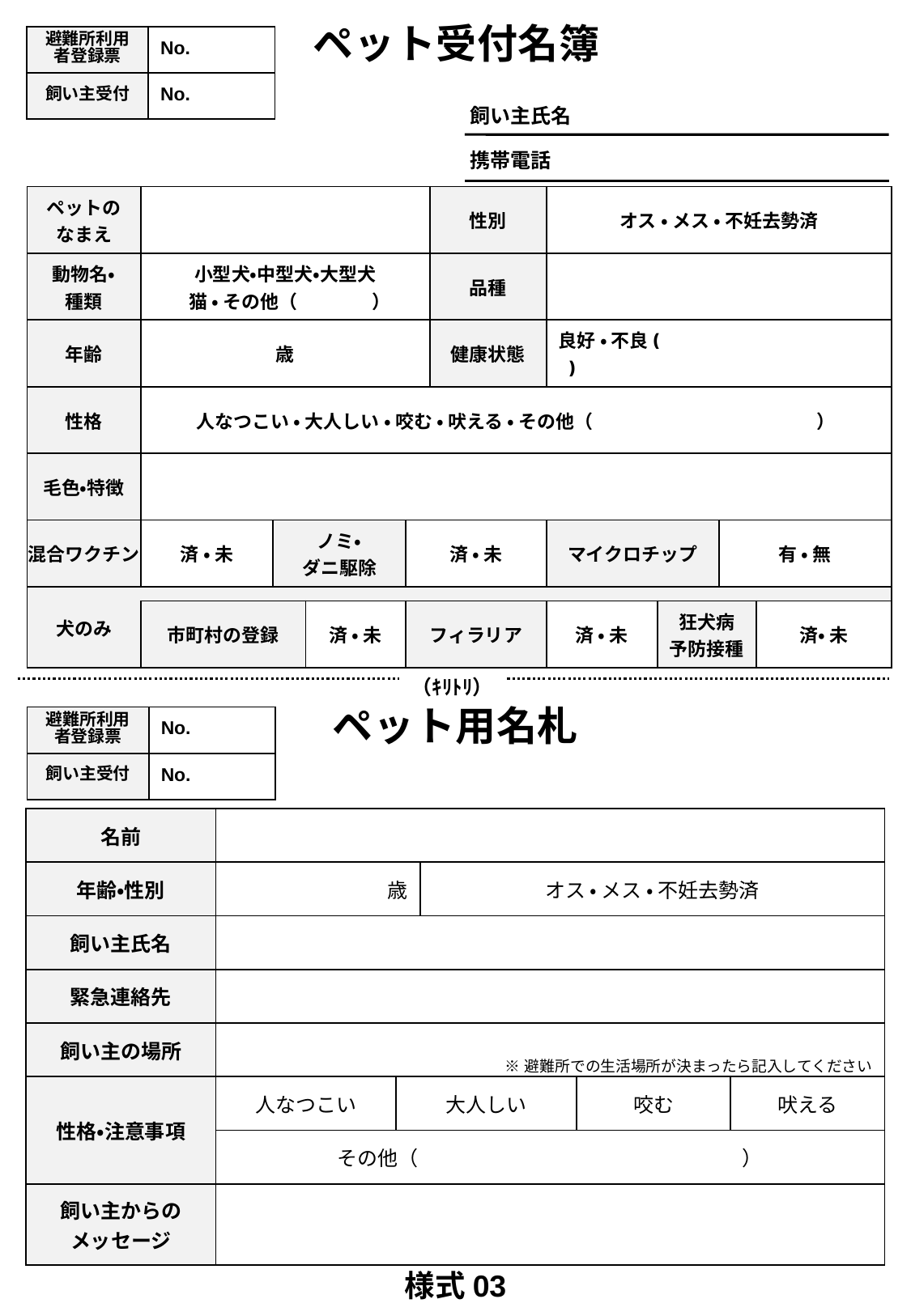

ペット受付名簿
| 避難所利用者登録票 | No. |
| --- | --- |
| 飼い主受付 | No. |
飼い主氏名
携帯電話
| ペットの なまえ |  |  |  |  | 性別 | オス ・ メス ・ 不妊去勢済 |  |  |  |
| --- | --- | --- | --- | --- | --- | --- | --- | --- | --- |
| 動物名・ 種類 | 小型犬・中型犬・大型犬 猫 ・ その他（　　　　） |  |  |  | 品種 |  |  |  |  |
| 年齢 | 歳 |  |  |  | 健康状態 | 良好 ・ 不良( 　　　　　　　　 ) |  |  |  |
| 性格 | 人なつこい ・ 大人しい ・ 咬む ・ 吠える ・ その他（　　　　　　　　　　　　） |  |  |  |  |  |  |  |  |
| 毛色・特徴 |  |  |  |  |  |  |  |  |  |
| 混合ワクチン | 済 ・ 未 | ノミ・ ダニ駆除 | ノミ・ ダニ駆除 | 済 ・ 未 |  | マイクロチップ |  | 有 ・ 無 |  |
| 犬のみ |  |  |  |  |  |  |  |  |  |
|  | 市町村の登録 |  | 済 ・ 未 | フィラリア | フィラリア | 済 ・ 未 | 狂犬病 予防接種 |  | 済・ 未 |
（ｷﾘﾄﾘ）
ペット用名札
| 避難所利用者登録票 | No. |
| --- | --- |
| 飼い主受付 | No. |
| 名前 |  |  |  |  |  |
| --- | --- | --- | --- | --- | --- |
| 年齢・性別 | 歳 |  | オス ・ メス ・ 不妊去勢済 | オス ・ メス ・ 不妊去勢済 |  |
| 飼い主氏名 |  |  |  |  |  |
| 緊急連絡先 |  |  |  |  |  |
| 飼い主の場所 | ※避難所での生活場所が決まったら記入してください |  |  |  |  |
| 性格・注意事項 | 人なつこい | 大人しい |  | 咬む | 吠える |
|  | その他（　　　　　　　　　　　　　　　　） |  |  |  |  |
| 飼い主からの メッセージ |  |  |  |  |  |
様式03